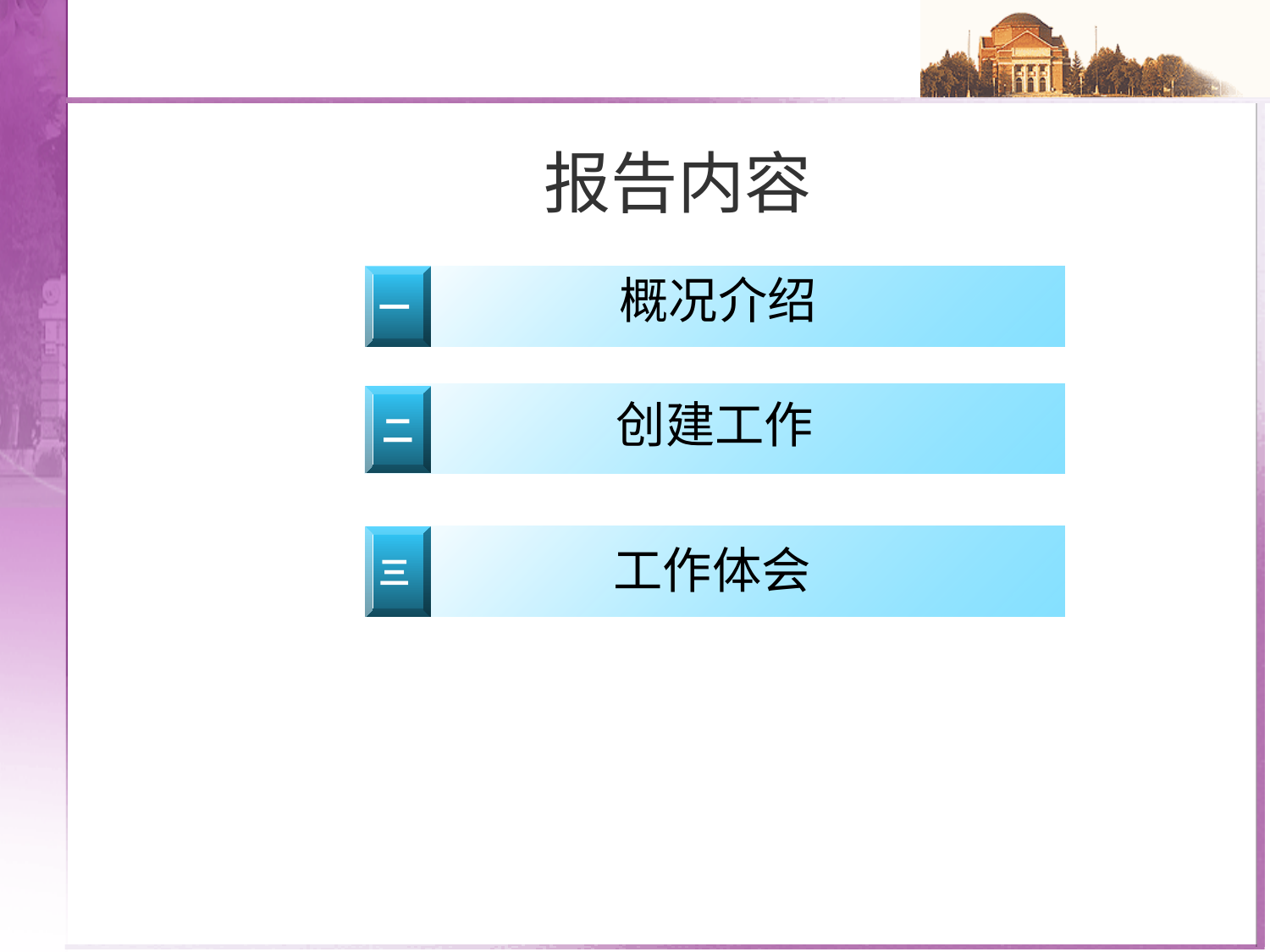

报告内容
 一

    概况介绍
创建工作
二

三

    工作体会